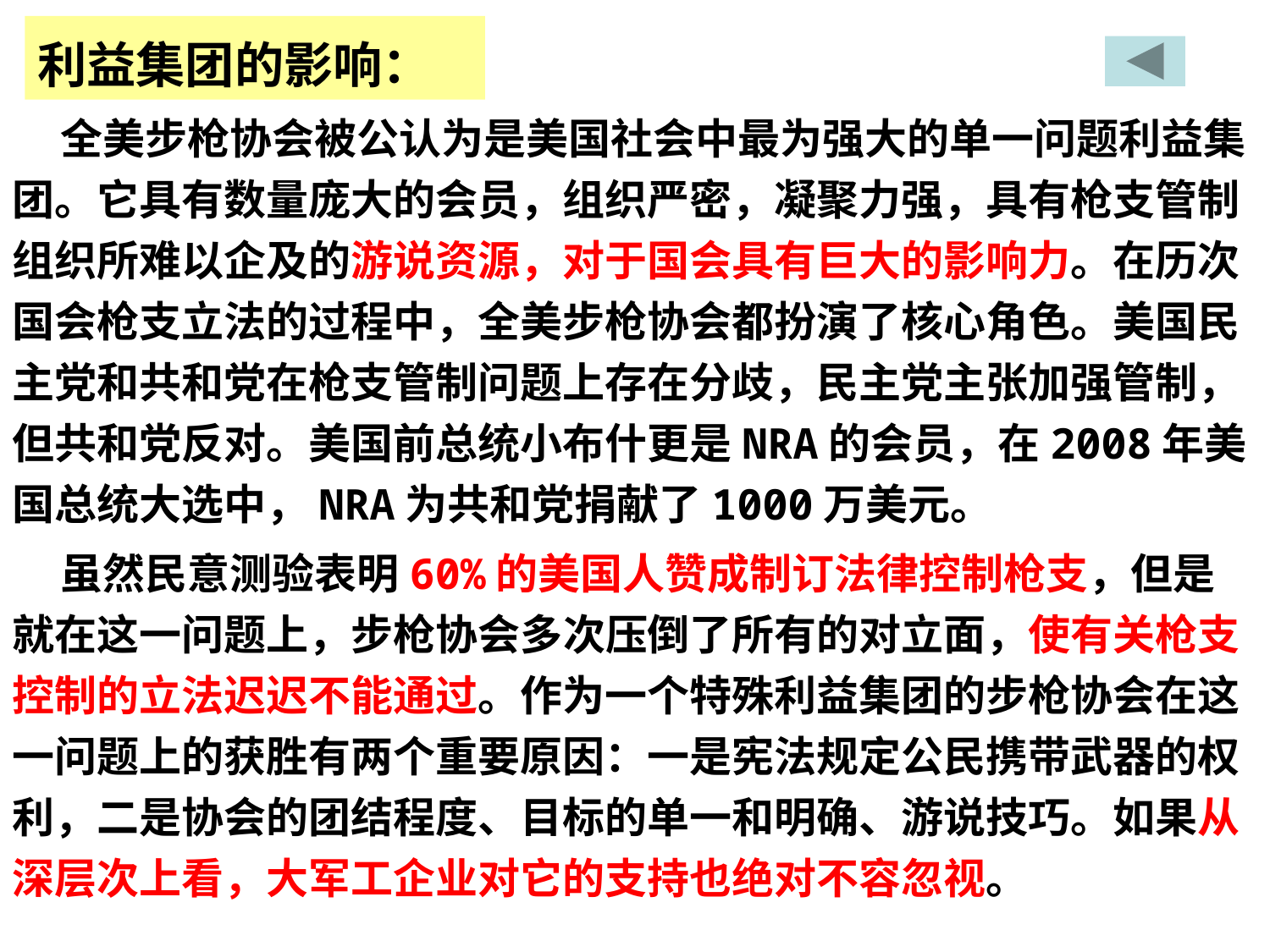

利益集团的影响：

    全美步枪协会被公认为是美国社会中最为强大的单一问题利益集团。它具有数量庞大的会员，组织严密，凝聚力强，具有枪支管制组织所难以企及的游说资源，对于国会具有巨大的影响力。在历次国会枪支立法的过程中，全美步枪协会都扮演了核心角色。美国民主党和共和党在枪支管制问题上存在分歧，民主党主张加强管制，但共和党反对。美国前总统小布什更是NRA的会员，在2008年美国总统大选中，NRA为共和党捐献了1000万美元。
    虽然民意测验表明60%的美国人赞成制订法律控制枪支，但是就在这一问题上，步枪协会多次压倒了所有的对立面，使有关枪支控制的立法迟迟不能通过。作为一个特殊利益集团的步枪协会在这一问题上的获胜有两个重要原因：一是宪法规定公民携带武器的权利，二是协会的团结程度、目标的单一和明确、游说技巧。如果从深层次上看，大军工企业对它的支持也绝对不容忽视。